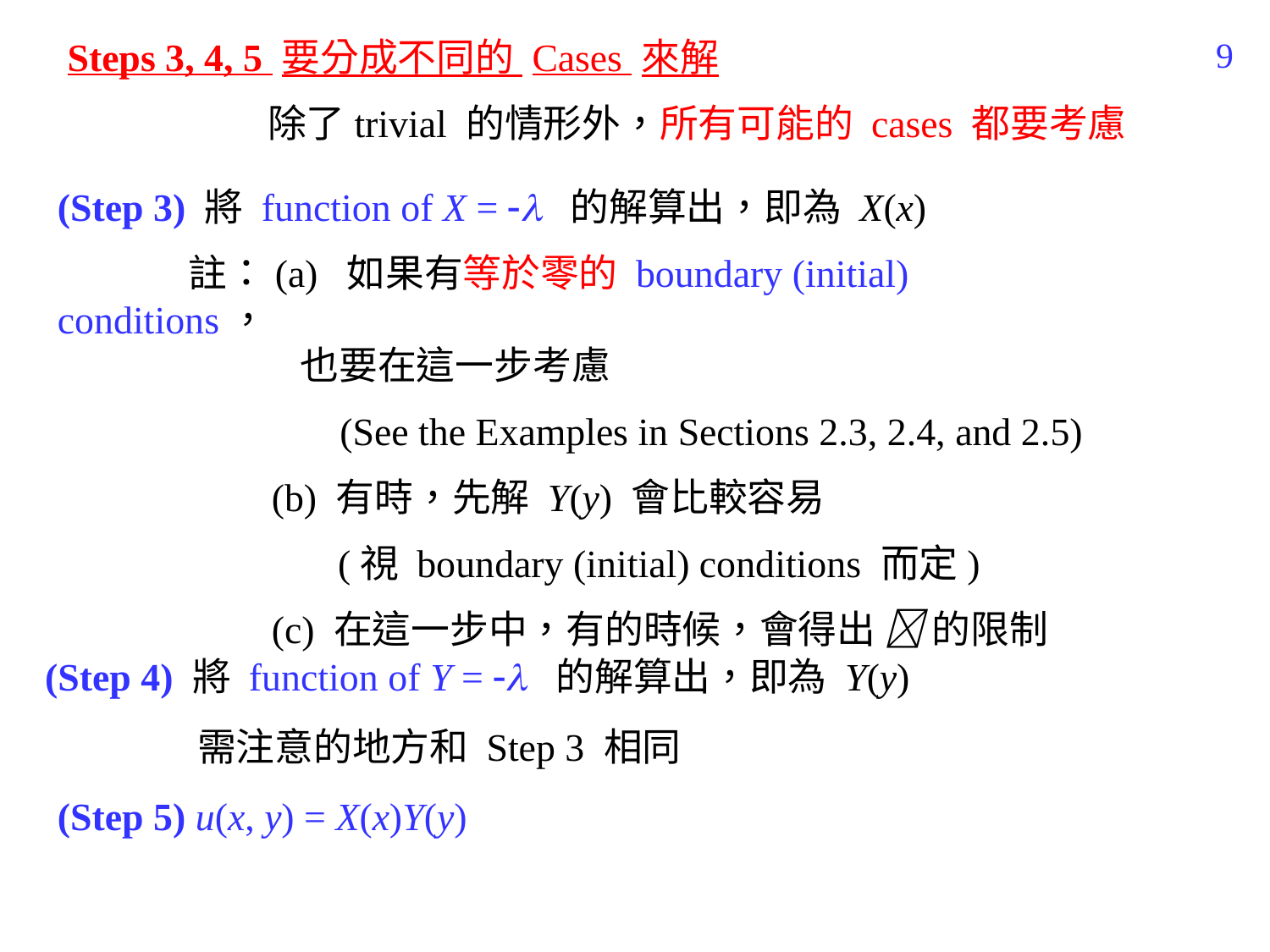

Steps 3, 4, 5 要分成不同的 Cases 來解
                      除了trivial 的情形外，所有可能的 cases 都要考慮
9
(Step 3) 將 function of X = −λ  的解算出，即為 X(x)
              註：(a)  如果有等於零的 boundary (initial) conditions，
                            也要在這一步考慮
                             (See the Examples in Sections 2.3, 2.4, and 2.5)
                      (b) 有時，先解 Y(y) 會比較容易
　　　　　　　(視 boundary (initial) conditions 而定)
                      (c) 在這一步中，有的時候，會得出 λ 的限制
(Step 4) 將 function of Y = −λ  的解算出，即為 Y(y)
需注意的地方和 Step 3 相同
(Step 5) u(x, y) = X(x)Y(y)